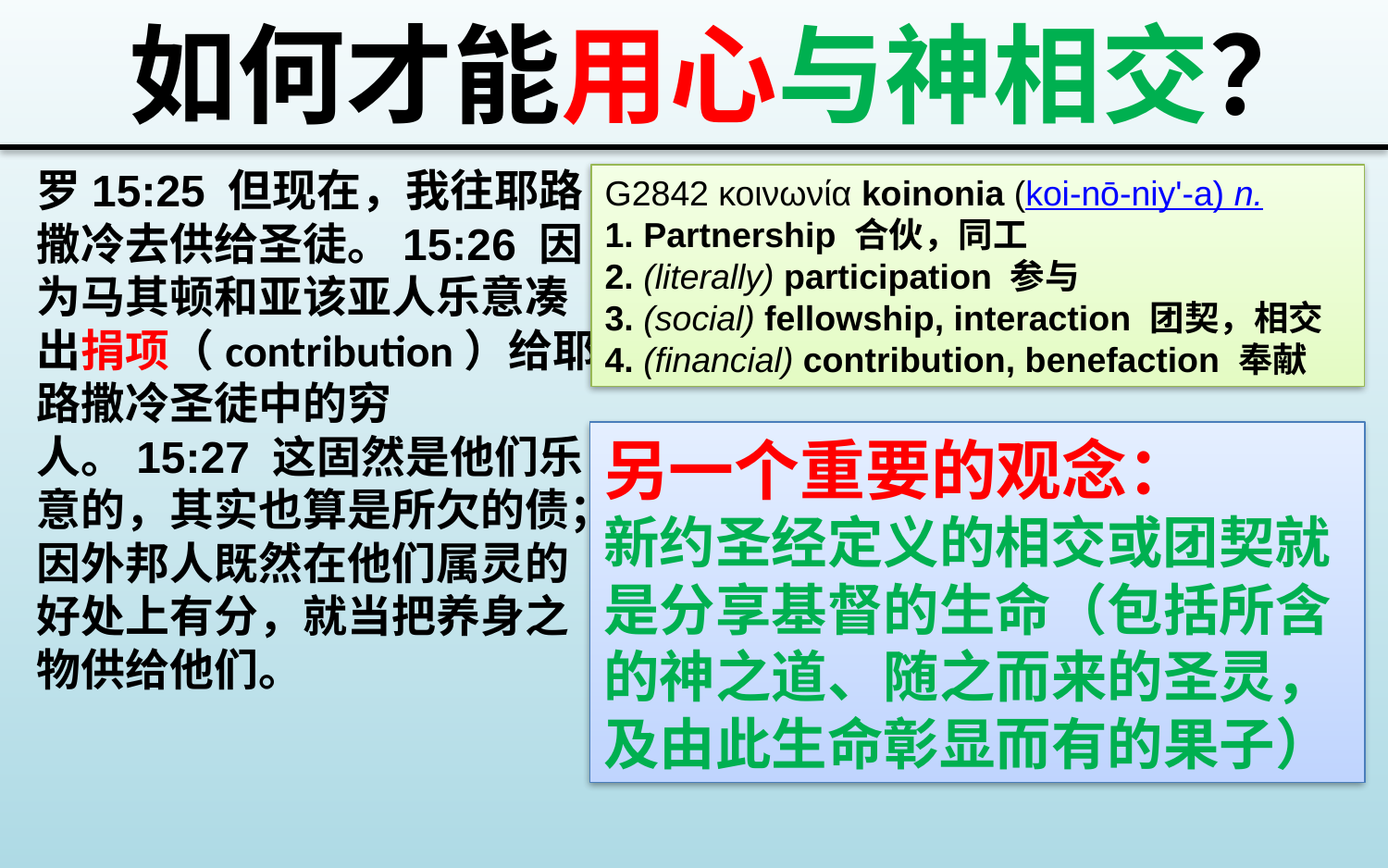

如何才能用心与神相交？
罗15:25 但现在，我往耶路撒冷去供给圣徒。15:26 因为马其顿和亚该亚人乐意凑出捐项（contribution）给耶路撒冷圣徒中的穷人。15:27 这固然是他们乐意的，其实也算是所欠的债；因外邦人既然在他们属灵的好处上有分，就当把养身之物供给他们。
G2842 κοινωνία koinonia (koi-nō-niy'-a) n.
1. Partnership 合伙，同工
2. (literally) participation 参与
3. (social) fellowship, interaction 团契，相交
4. (financial) contribution, benefaction 奉献
另一个重要的观念：
新约圣经定义的相交或团契就是分享基督的生命（包括所含的神之道、随之而来的圣灵，及由此生命彰显而有的果子）